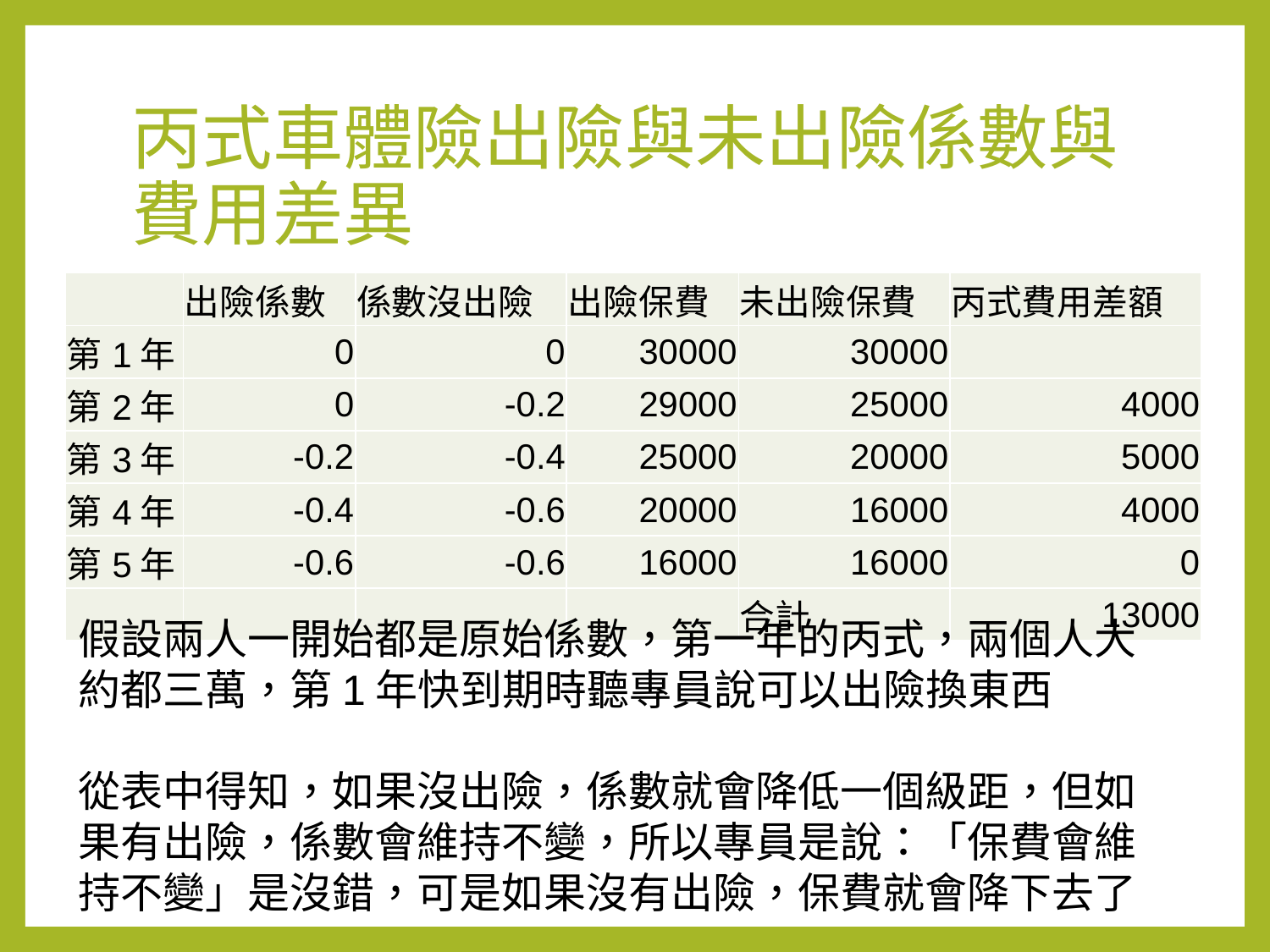

# 丙式車體險出險與未出險係數與費用差異
|  | 出險係數 | 係數沒出險 | 出險保費 | 未出險保費 | 丙式費用差額 |
| --- | --- | --- | --- | --- | --- |
| 第1年 | 0 | 0 | 30000 | 30000 |  |
| 第2年 | 0 | -0.2 | 29000 | 25000 | 4000 |
| 第3年 | -0.2 | -0.4 | 25000 | 20000 | 5000 |
| 第4年 | -0.4 | -0.6 | 20000 | 16000 | 4000 |
| 第5年 | -0.6 | -0.6 | 16000 | 16000 | 0 |
|  |  |  |  | 合計 | 13000 |
假設兩人一開始都是原始係數，第一年的丙式，兩個人大約都三萬，第1年快到期時聽專員說可以出險換東西

從表中得知，如果沒出險，係數就會降低一個級距，但如果有出險，係數會維持不變，所以專員是說：「保費會維持不變」是沒錯，可是如果沒有出險，保費就會降下去了